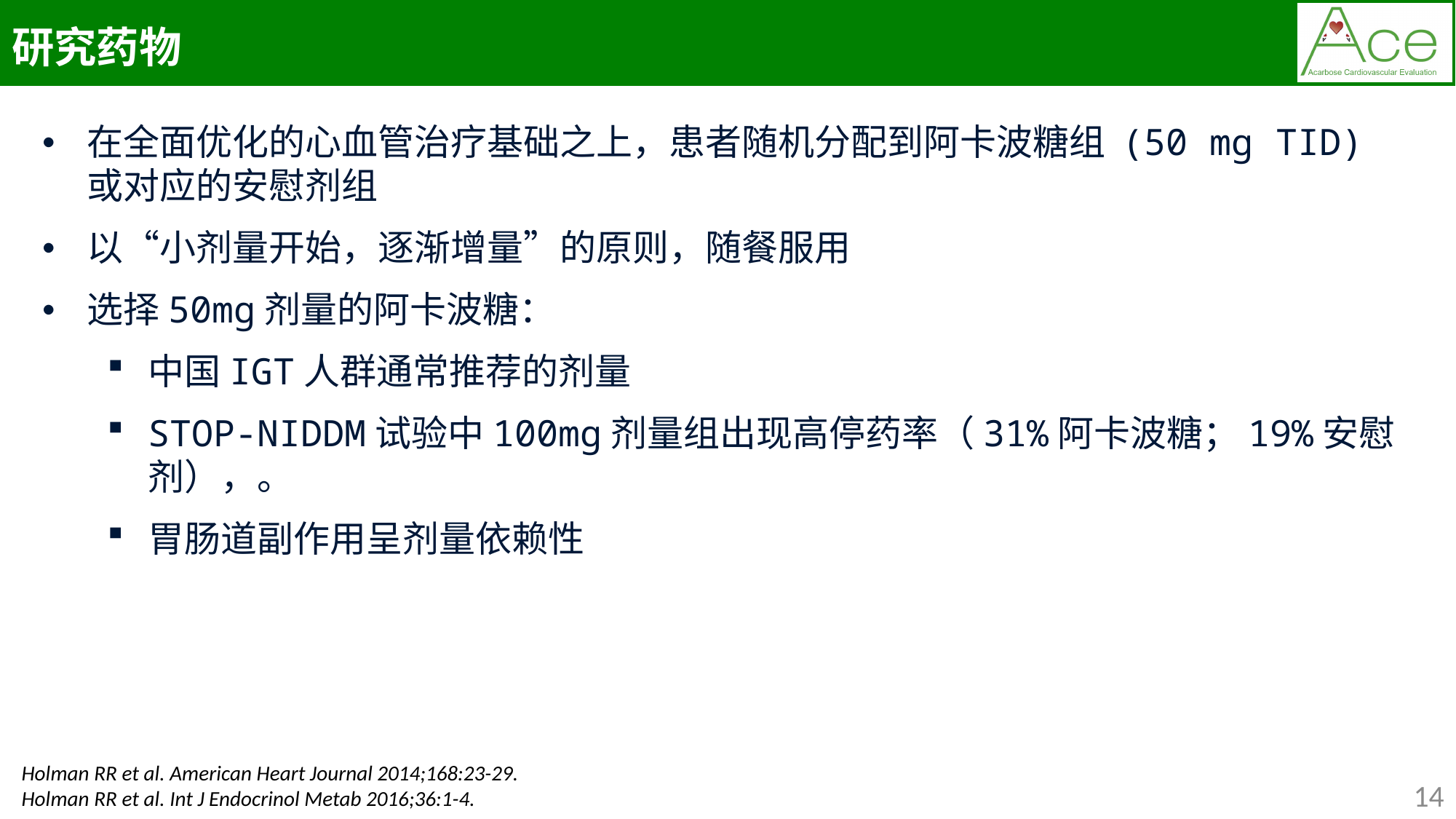

研究药物
在全面优化的心血管治疗基础之上，患者随机分配到阿卡波糖组 (50 mg TID) 或对应的安慰剂组
以“小剂量开始，逐渐增量”的原则，随餐服用
选择50mg剂量的阿卡波糖：
中国IGT人群通常推荐的剂量
STOP-NIDDM试验中100mg剂量组出现高停药率（31%阿卡波糖；19%安慰剂），。
胃肠道副作用呈剂量依赖性
Holman RR et al. American Heart Journal 2014;168:23-29.
Holman RR et al. Int J Endocrinol Metab 2016;36:1-4.
14